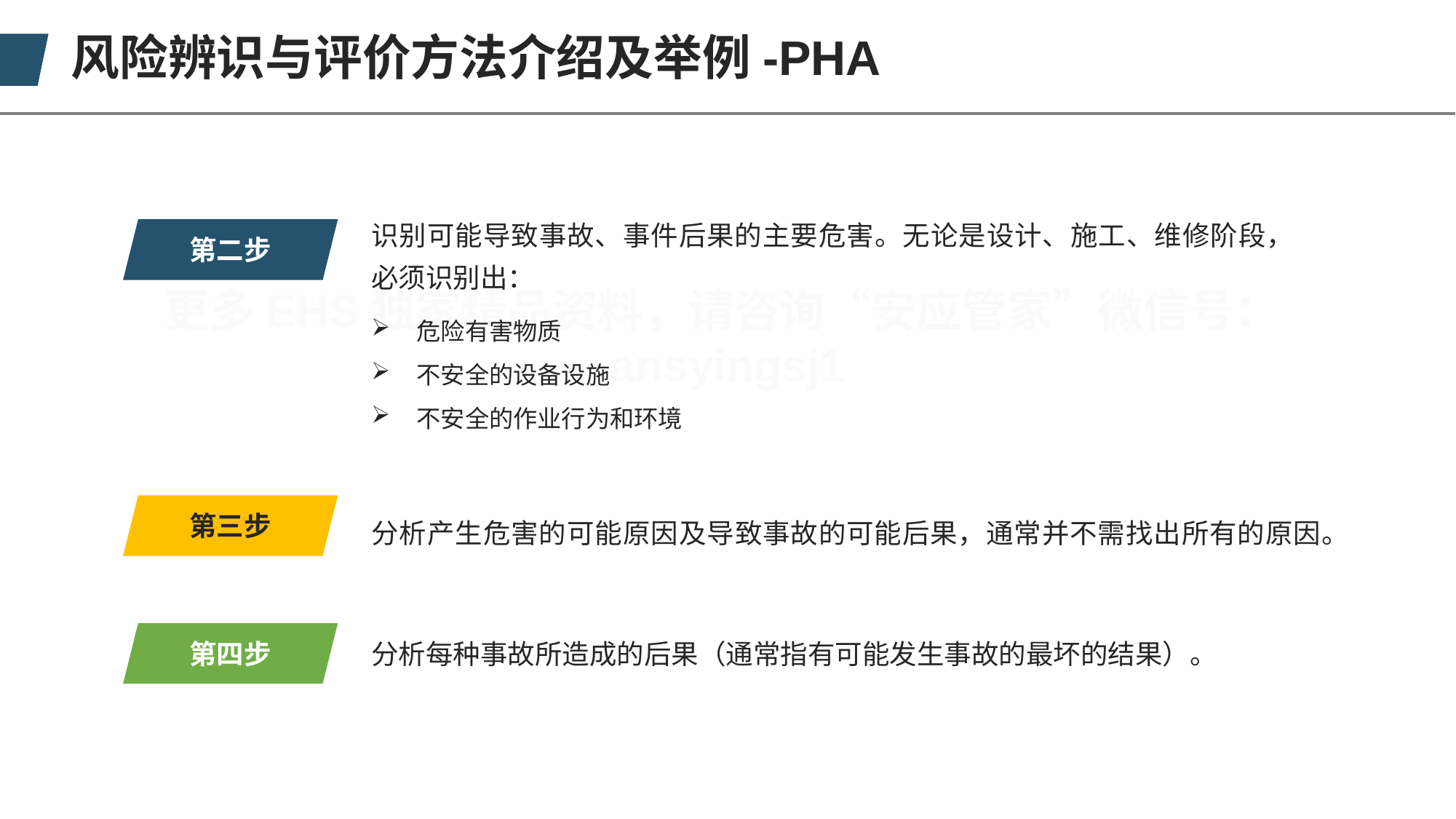

风险辨识与评价方法介绍及举例-PHA

识别可能导致事故、事件后果的主要危害。无论是设计、施工、维修阶段，必须识别出：

第二步
 危险有害物质
 不安全的设备设施
 不安全的作业行为和环境

分析产生危害的可能原因及导致事故的可能后果，通常并不需找出所有的原因。
第三步

第四步
分析每种事故所造成的后果（通常指有可能发生事故的最坏的结果）。